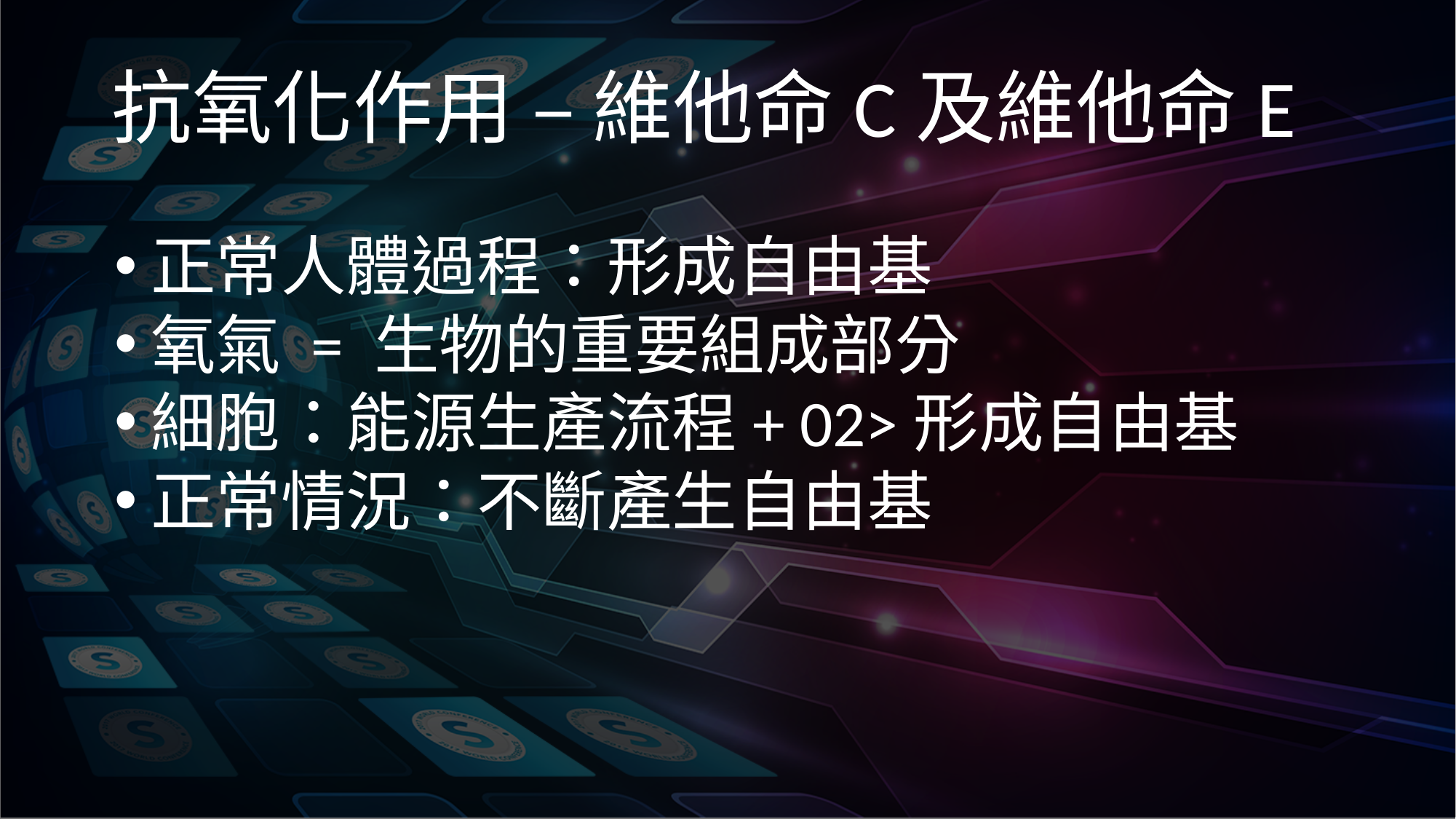

# 抗氧化作用 – 維他命C及維他命E
正常人體過程：形成自由基
氧氣 = 生物的重要組成部分
細胞：能源生產流程+ 02>形成自由基
正常情況：不斷產生自由基